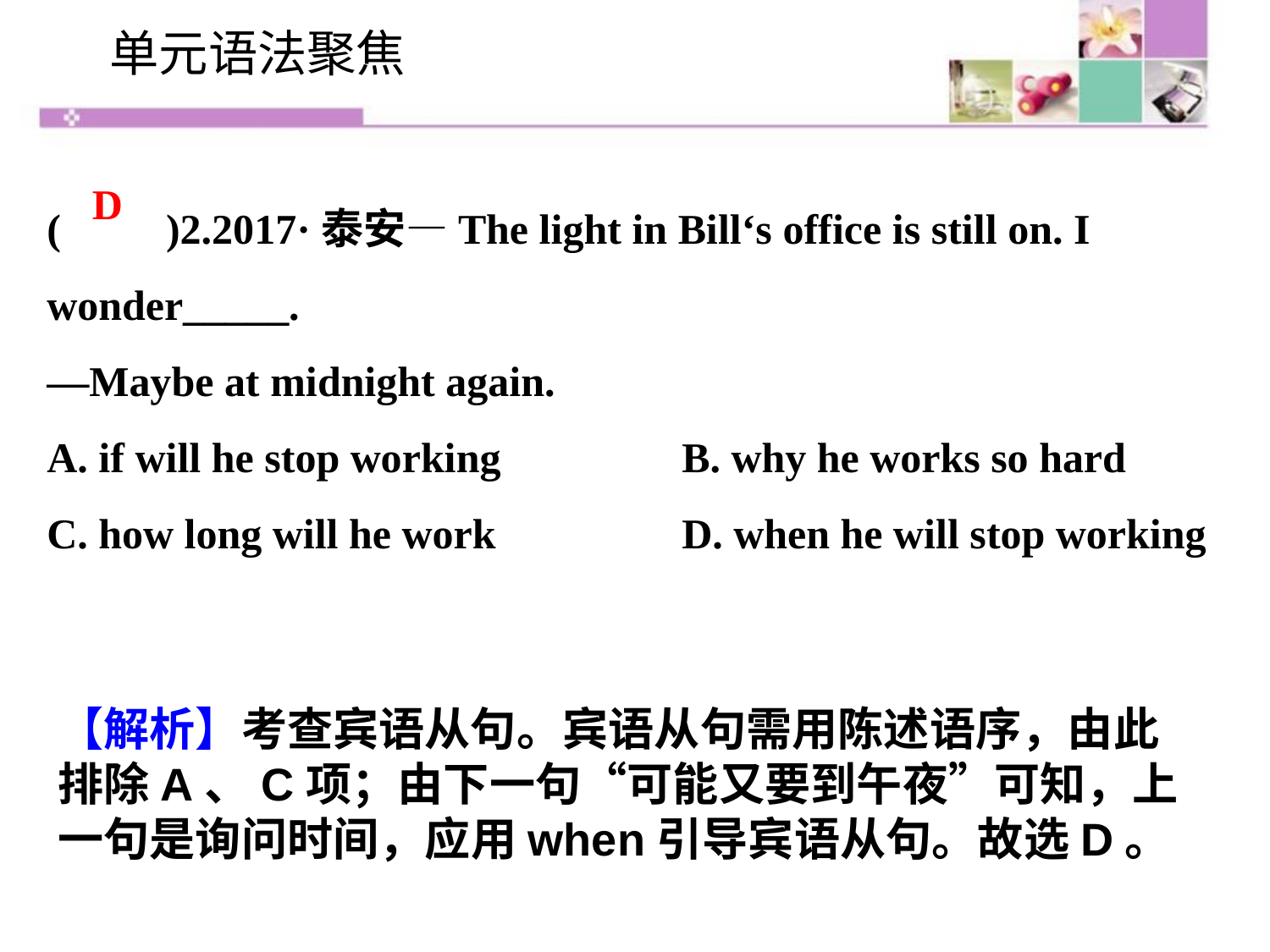

单元语法聚焦

(　　)2.2017·泰安—The light in Bill‘s office is still on. I wonder_____.
—Maybe at midnight again.
A. if will he stop working		B. why he works so hard
C. how long will he work		D. when he will stop working
D
【解析】考查宾语从句。宾语从句需用陈述语序，由此排除A、C项；由下一句“可能又要到午夜”可知，上一句是询问时间，应用when引导宾语从句。故选D。